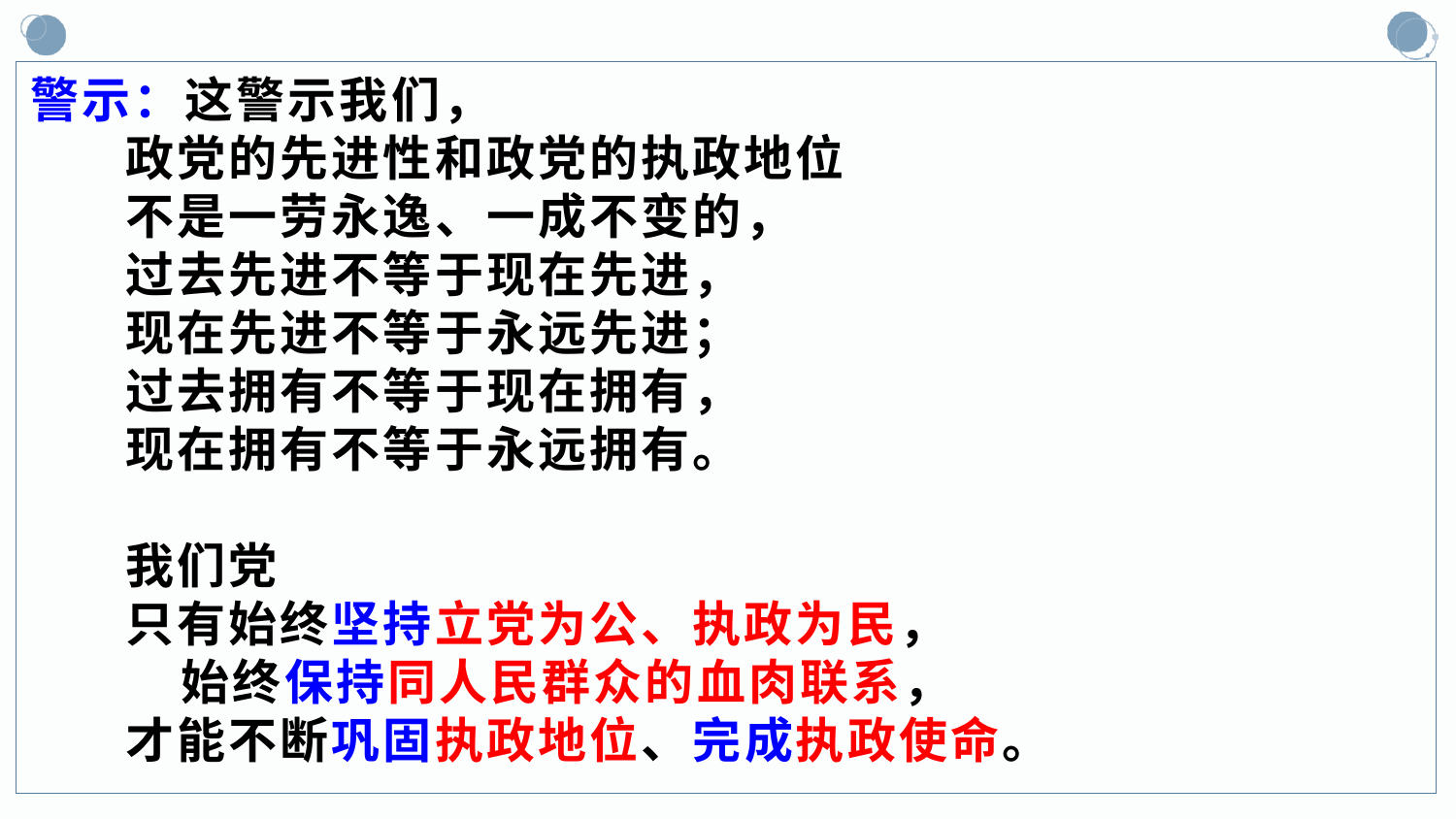

警示：这警示我们，
      政党的先进性和政党的执政地位
      不是一劳永逸、一成不变的，
      过去先进不等于现在先进，
      现在先进不等于永远先进；
      过去拥有不等于现在拥有，
      现在拥有不等于永远拥有。

      我们党
      只有始终坚持立党为公、执政为民，
          始终保持同人民群众的血肉联系，
      才能不断巩固执政地位、完成执政使命。